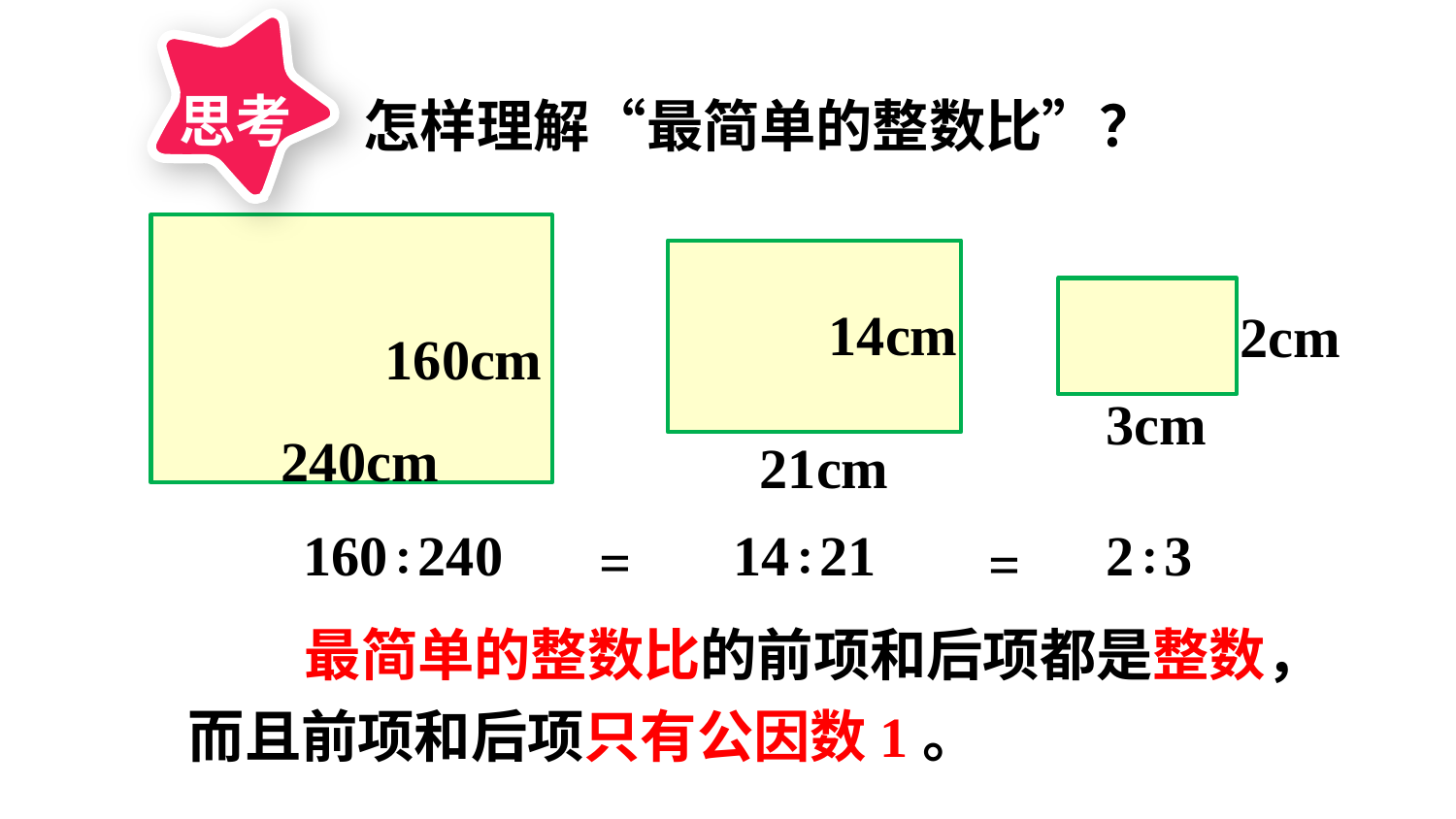

思考
怎样理解“最简单的整数比”？

14cm

2cm
160cm
3cm
240cm
21cm
=
=
160∶240
14∶21
2∶3
        最简单的整数比的前项和后项都是整数，而且前项和后项只有公因数1。